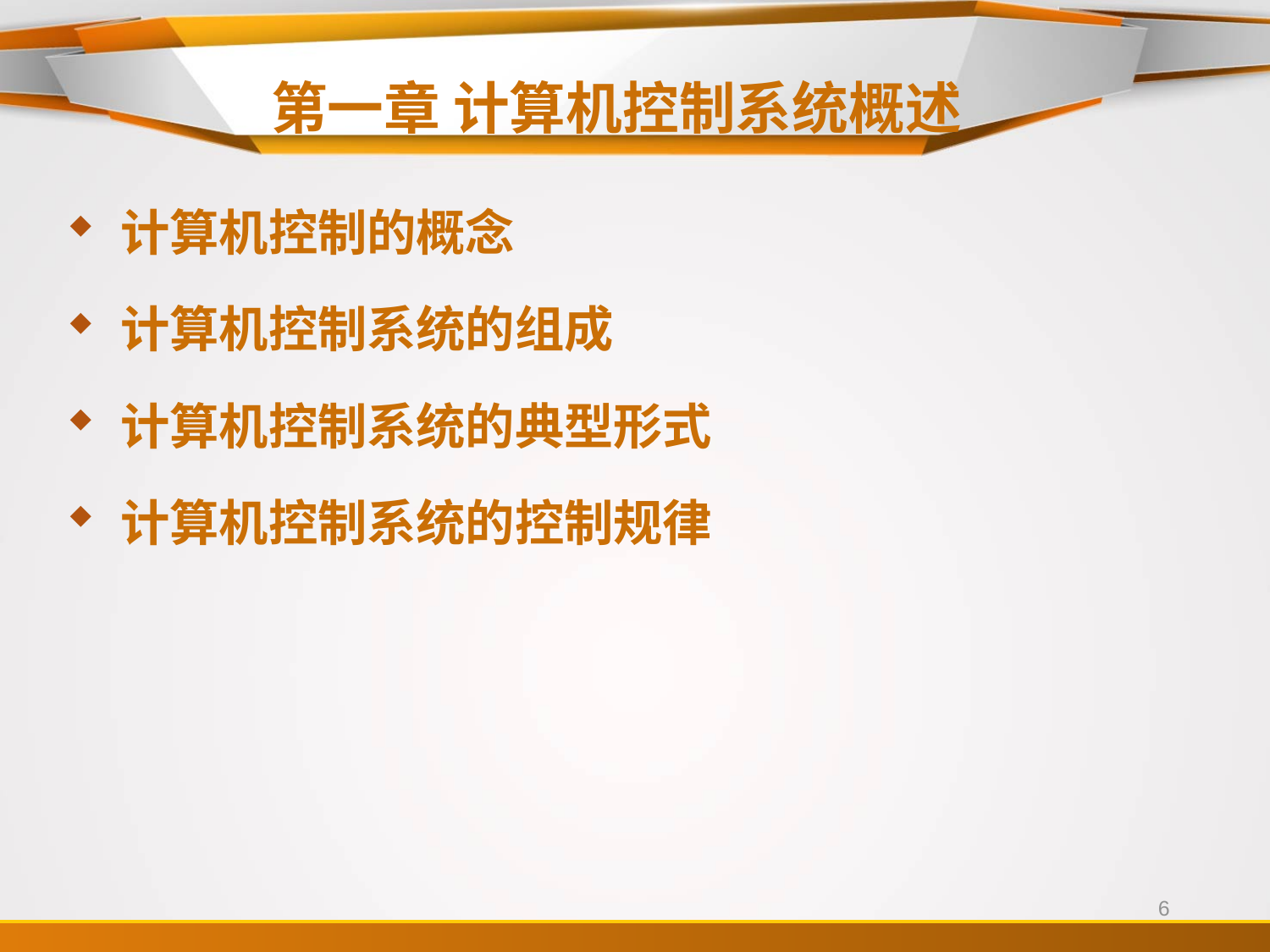

# 第一章 计算机控制系统概述
计算机控制的概念
计算机控制系统的组成
计算机控制系统的典型形式
计算机控制系统的控制规律
6